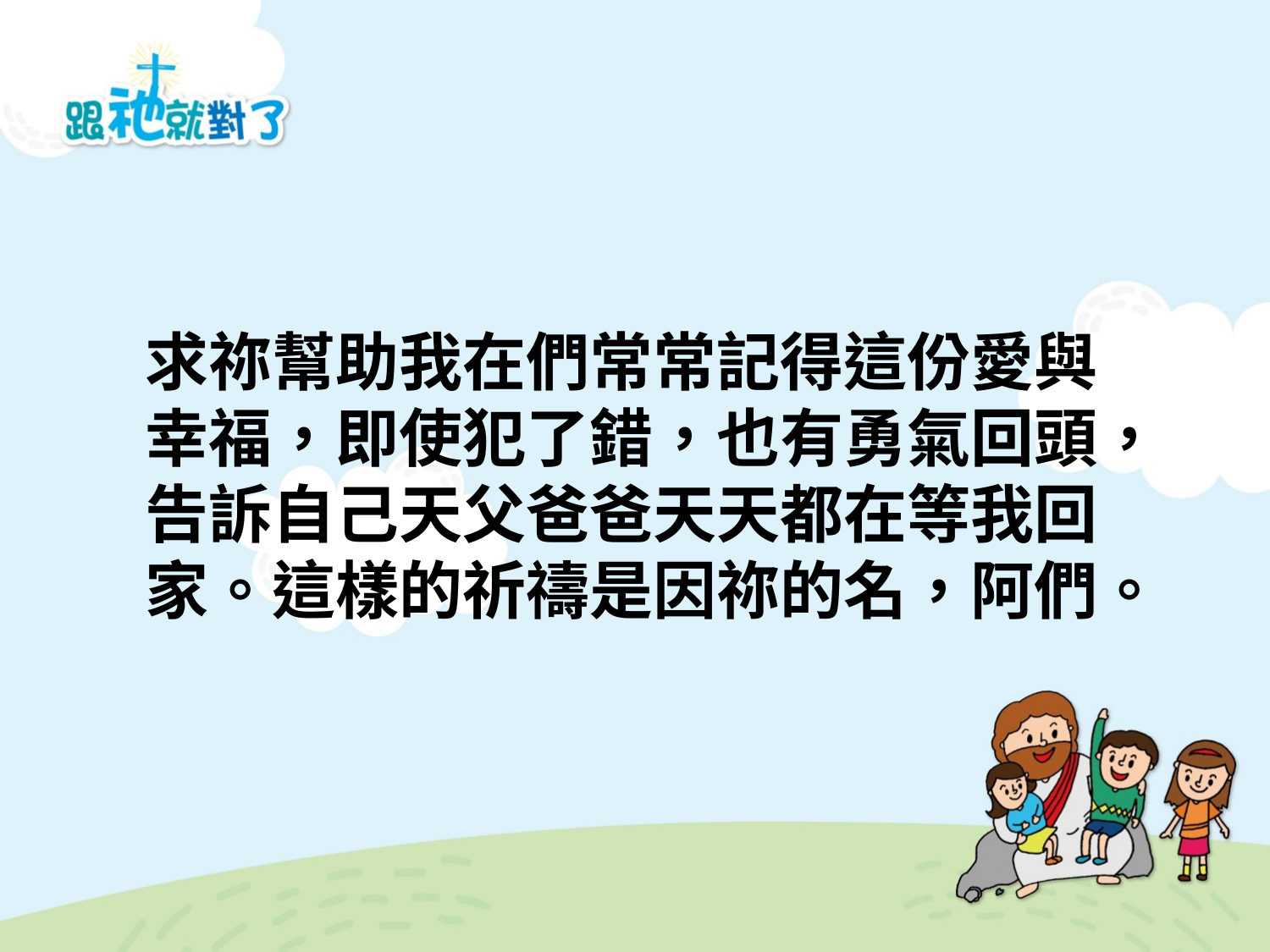

求祢幫助我在們常常記得這份愛與幸福，即使犯了錯，也有勇氣回頭，告訴自己天父爸爸天天都在等我回家。這樣的祈禱是因祢的名，阿們。